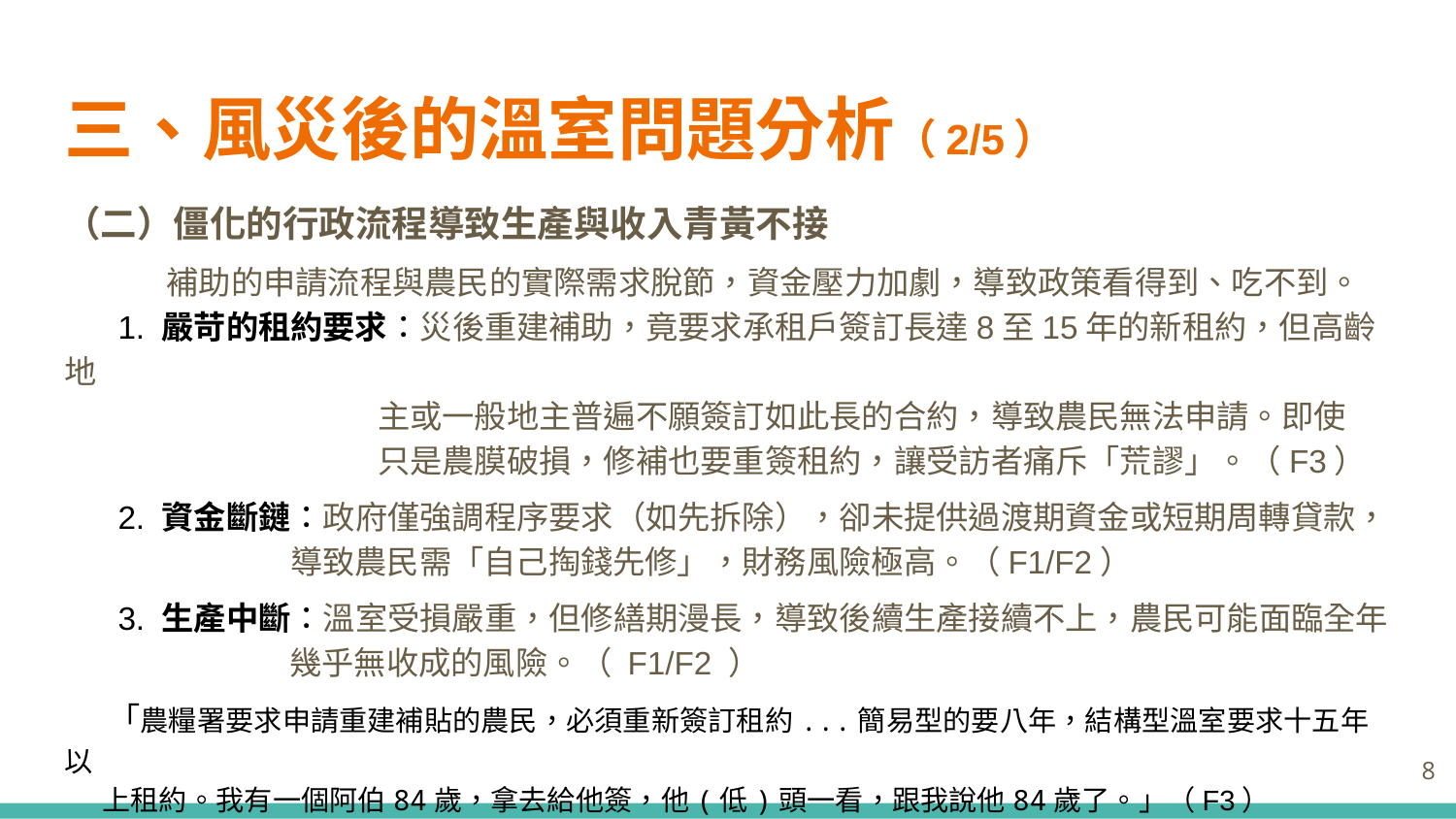

# 三、風災後的溫室問題分析（2/5）
（二）僵化的行政流程導致生產與收入青黃不接
             補助的申請流程與農民的實際需求脫節，資金壓力加劇，導致政策看得到、吃不到。
      1. 嚴苛的租約要求：災後重建補助，竟要求承租戶簽訂長達8至15年的新租約，但高齡地
                                          主或一般地主普遍不願簽訂如此長的合約，導致農民無法申請。即使
                                          只是農膜破損，修補也要重簽租約，讓受訪者痛斥「荒謬」。（F3）
      2. 資金斷鏈：政府僅強調程序要求（如先拆除），卻未提供過渡期資金或短期周轉貸款，
                              導致農民需「自己掏錢先修」，財務風險極高。（F1/F2）
      3. 生產中斷：溫室受損嚴重，但修繕期漫長，導致後續生產接續不上，農民可能面臨全年
                               幾乎無收成的風險。（ F1/F2 ）
     「農糧署要求申請重建補貼的農民，必須重新簽訂租約...簡易型的要八年，結構型溫室要求十五年以
     上租約。我有一個阿伯84歲，拿去給他簽，他(低)頭一看，跟我說他84歲了。」（F3）

8